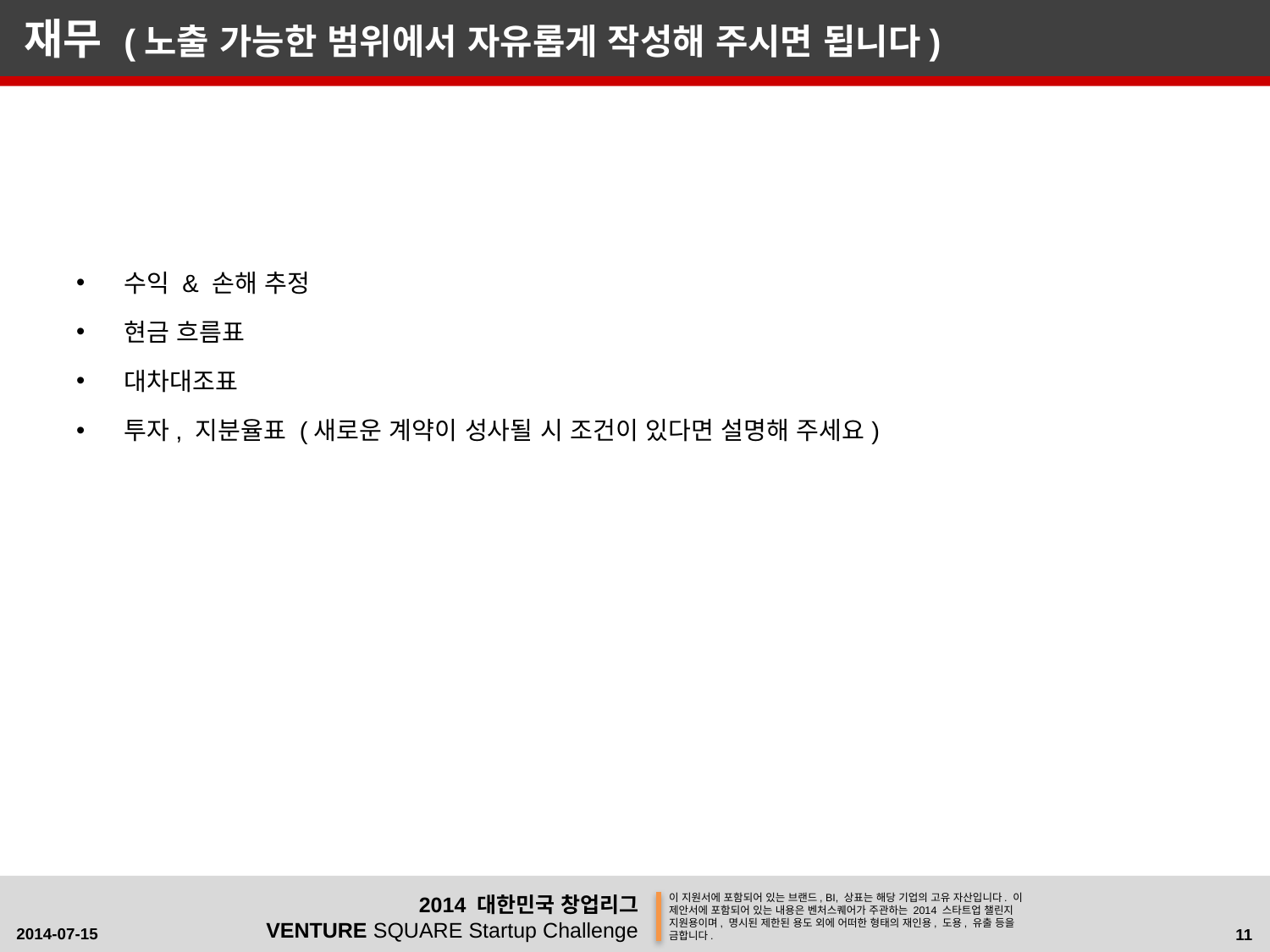

재무 (노출 가능한 범위에서 자유롭게 작성해 주시면 됩니다)
수익 & 손해 추정
현금 흐름표
대차대조표
투자, 지분율표 (새로운 계약이 성사될 시 조건이 있다면 설명해 주세요)